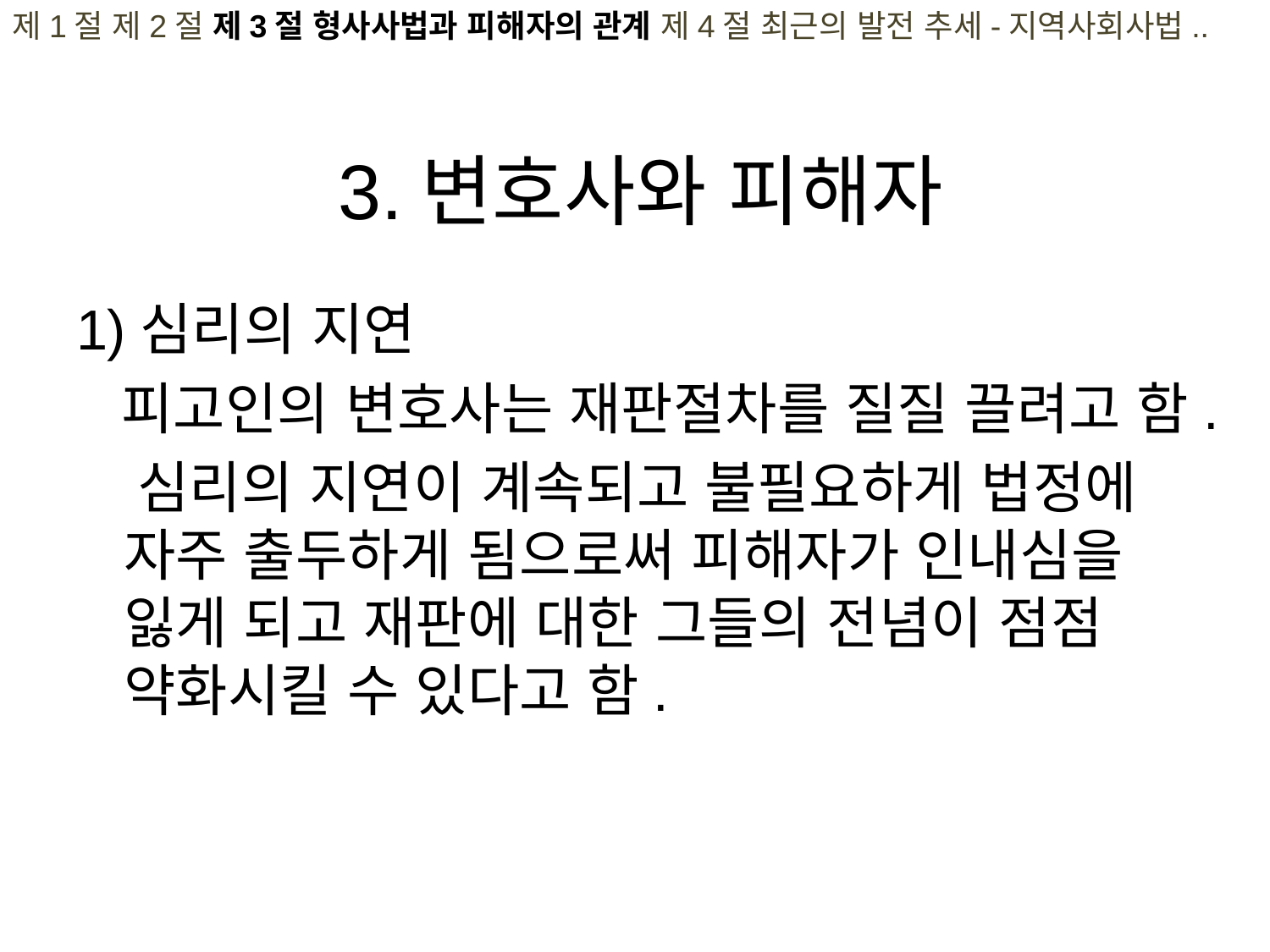

제1절 제2절 제3절 형사사법과 피해자의 관계 제4절 최근의 발전 추세-지역사회사법..
# 3.변호사와 피해자
1)심리의 지연
  피고인의 변호사는 재판절차를 질질 끌려고 함.
   심리의 지연이 계속되고 불필요하게 법정에 자주 출두하게 됨으로써 피해자가 인내심을 잃게 되고 재판에 대한 그들의 전념이 점점 약화시킬 수 있다고 함.